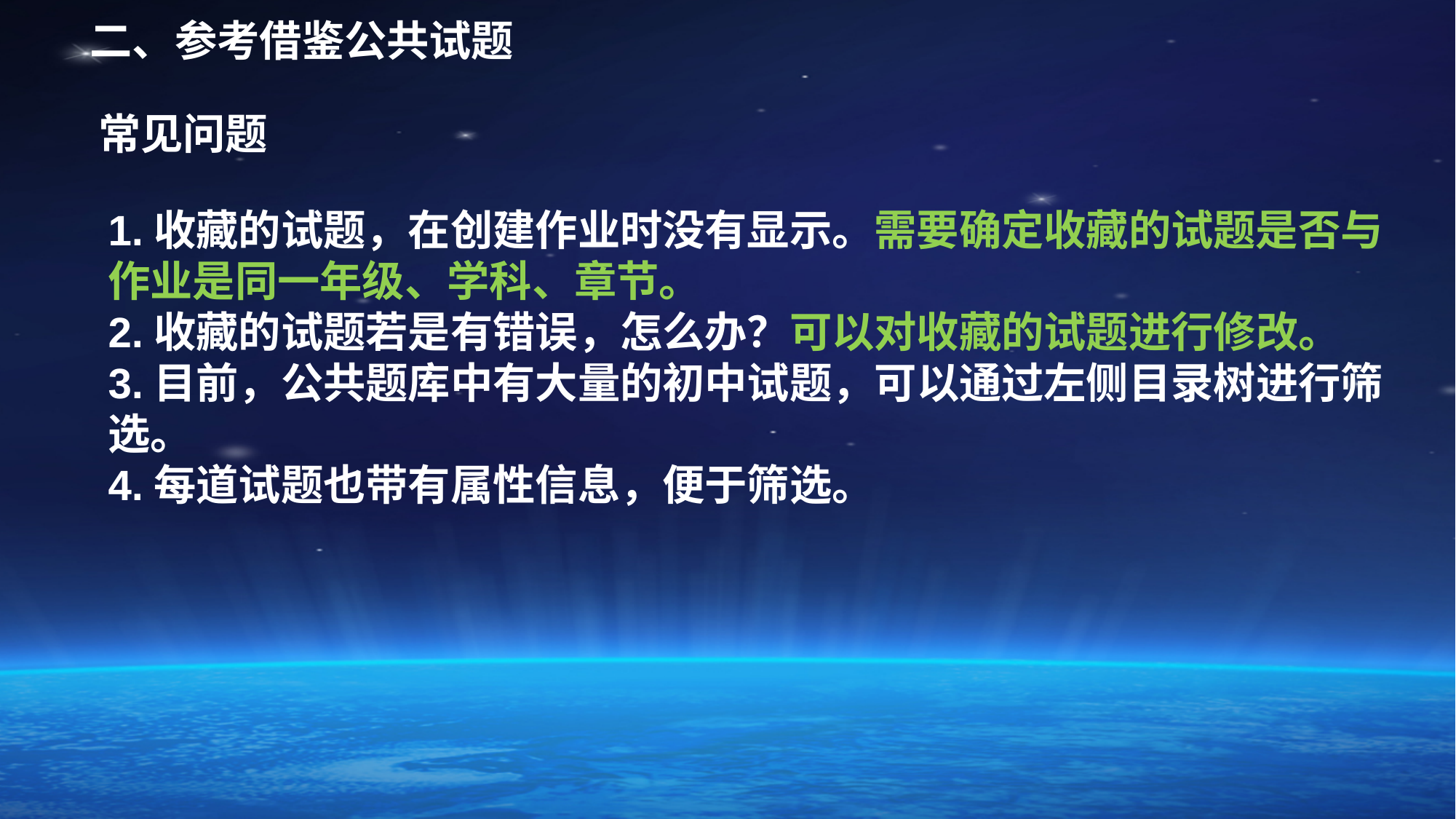

二、参考借鉴公共试题
常见问题
1.收藏的试题，在创建作业时没有显示。需要确定收藏的试题是否与作业是同一年级、学科、章节。
2.收藏的试题若是有错误，怎么办？可以对收藏的试题进行修改。
3.目前，公共题库中有大量的初中试题，可以通过左侧目录树进行筛选。
4.每道试题也带有属性信息，便于筛选。